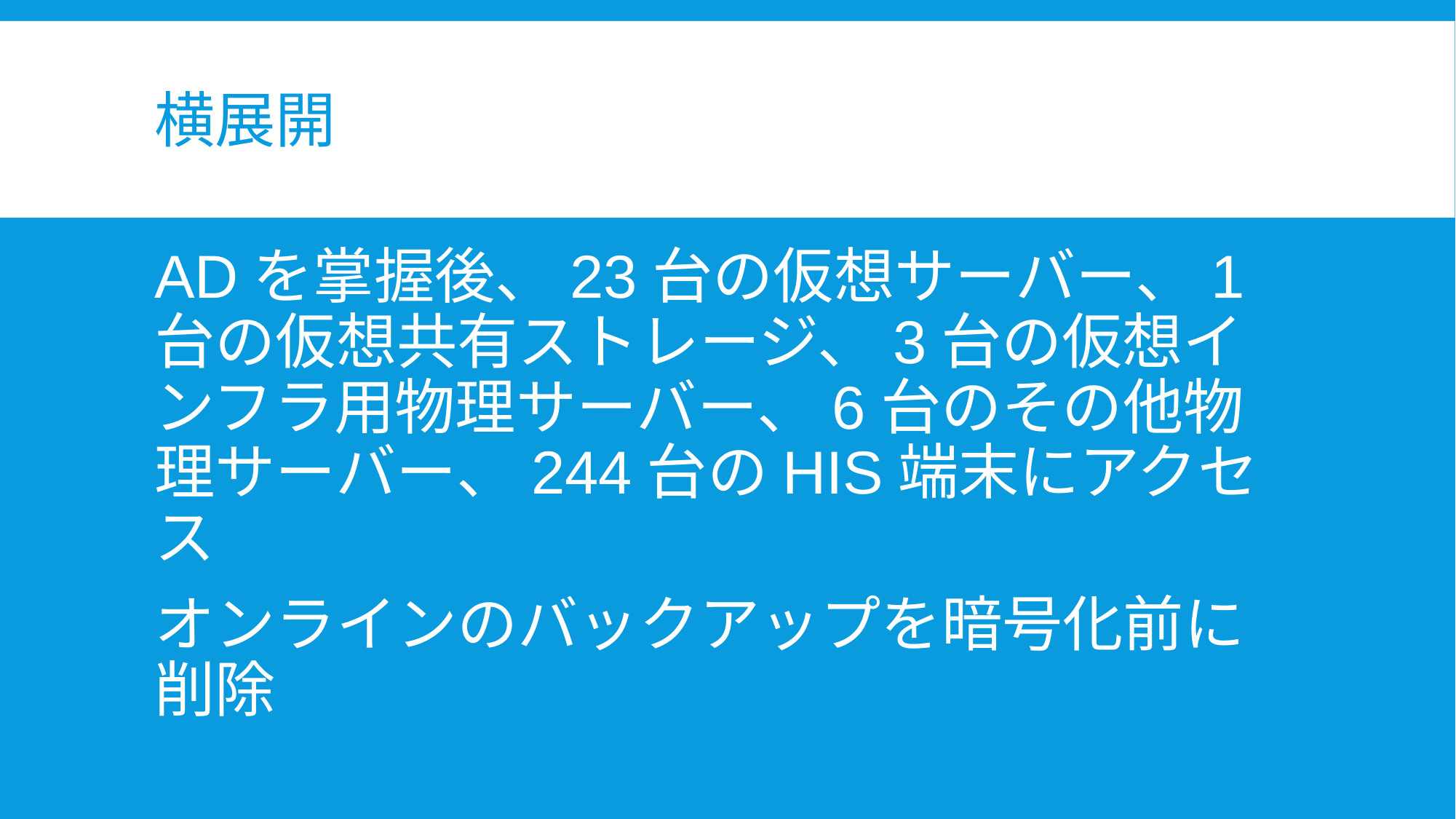

# 横展開
ADを掌握後、23台の仮想サーバー、1台の仮想共有ストレージ、3台の仮想インフラ用物理サーバー、6台のその他物理サーバー、244台のHIS端末にアクセス
オンラインのバックアップを暗号化前に削除